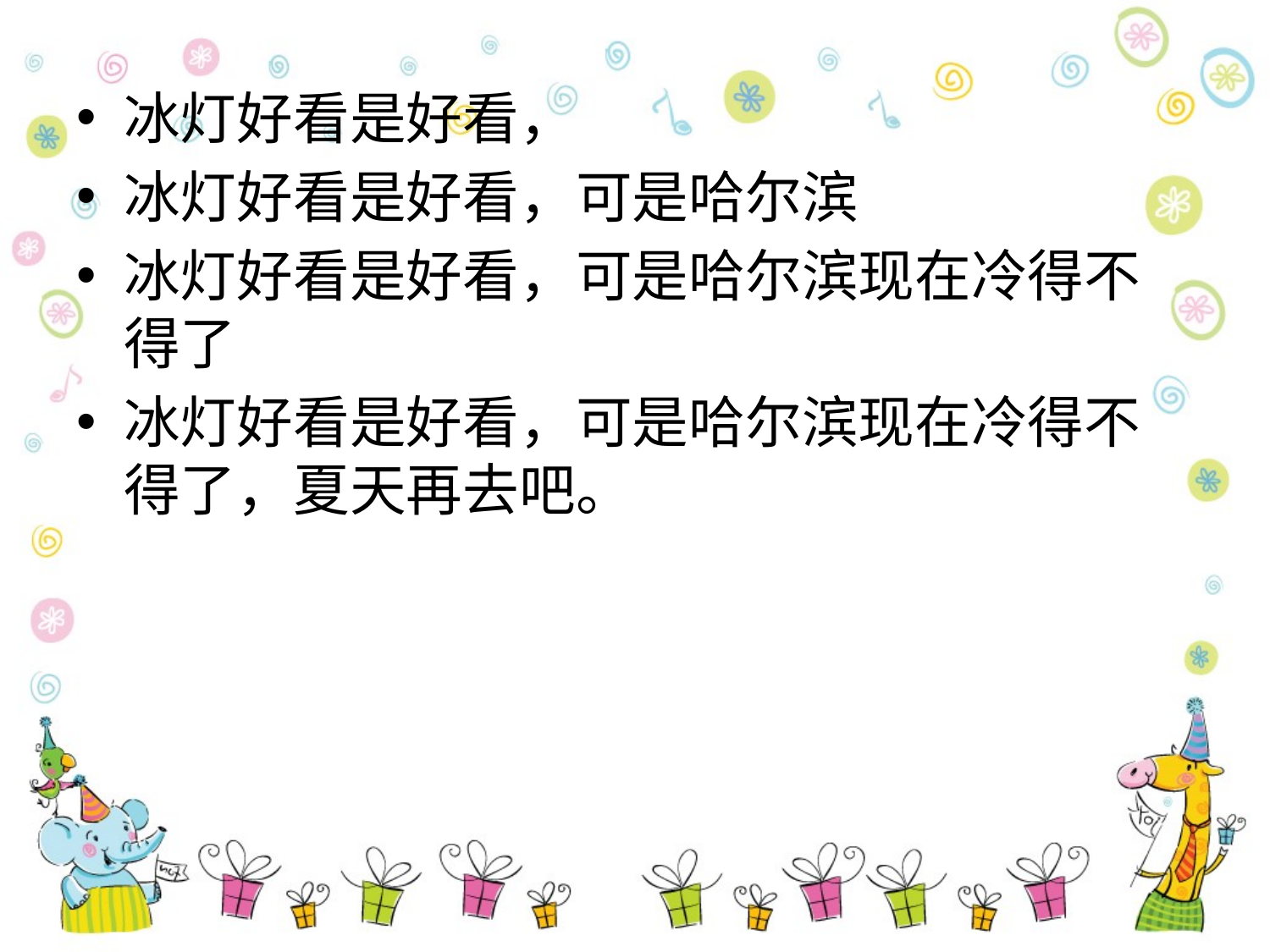

冰灯好看是好看，
冰灯好看是好看，可是哈尔滨
冰灯好看是好看，可是哈尔滨现在冷得不得了
冰灯好看是好看，可是哈尔滨现在冷得不得了，夏天再去吧。